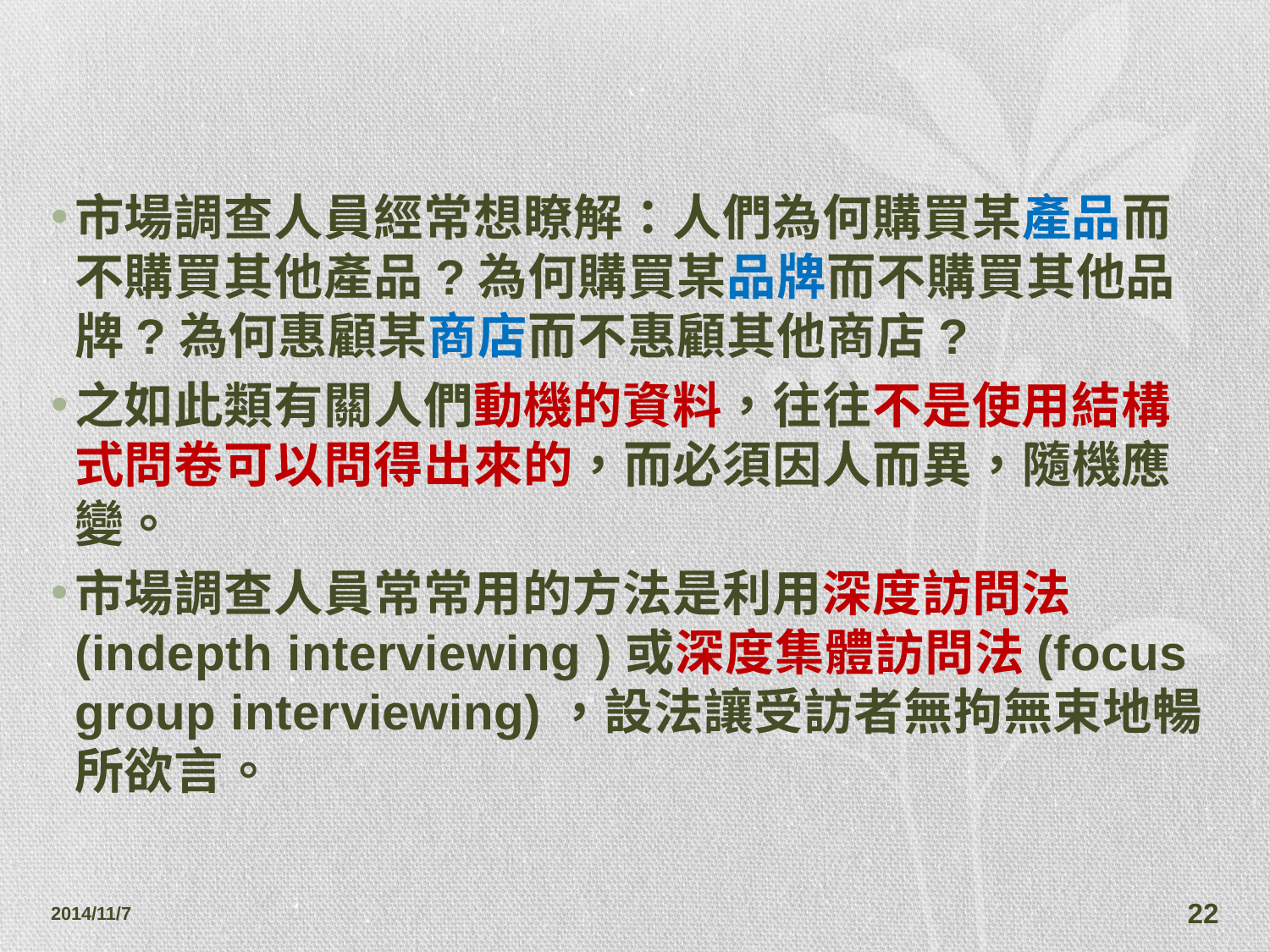

#
市場調查人員經常想瞭解：人們為何購買某產品而不購買其他產品?為何購買某品牌而不購買其他品牌?為何惠顧某商店而不惠顧其他商店?
之如此類有關人們動機的資料，往往不是使用結構式問卷可以問得出來的，而必須因人而異，隨機應變。
市場調查人員常常用的方法是利用深度訪問法(indepth interviewing )或深度集體訪問法(focus group interviewing)，設法讓受訪者無拘無束地暢所欲言。
2014/11/7
22